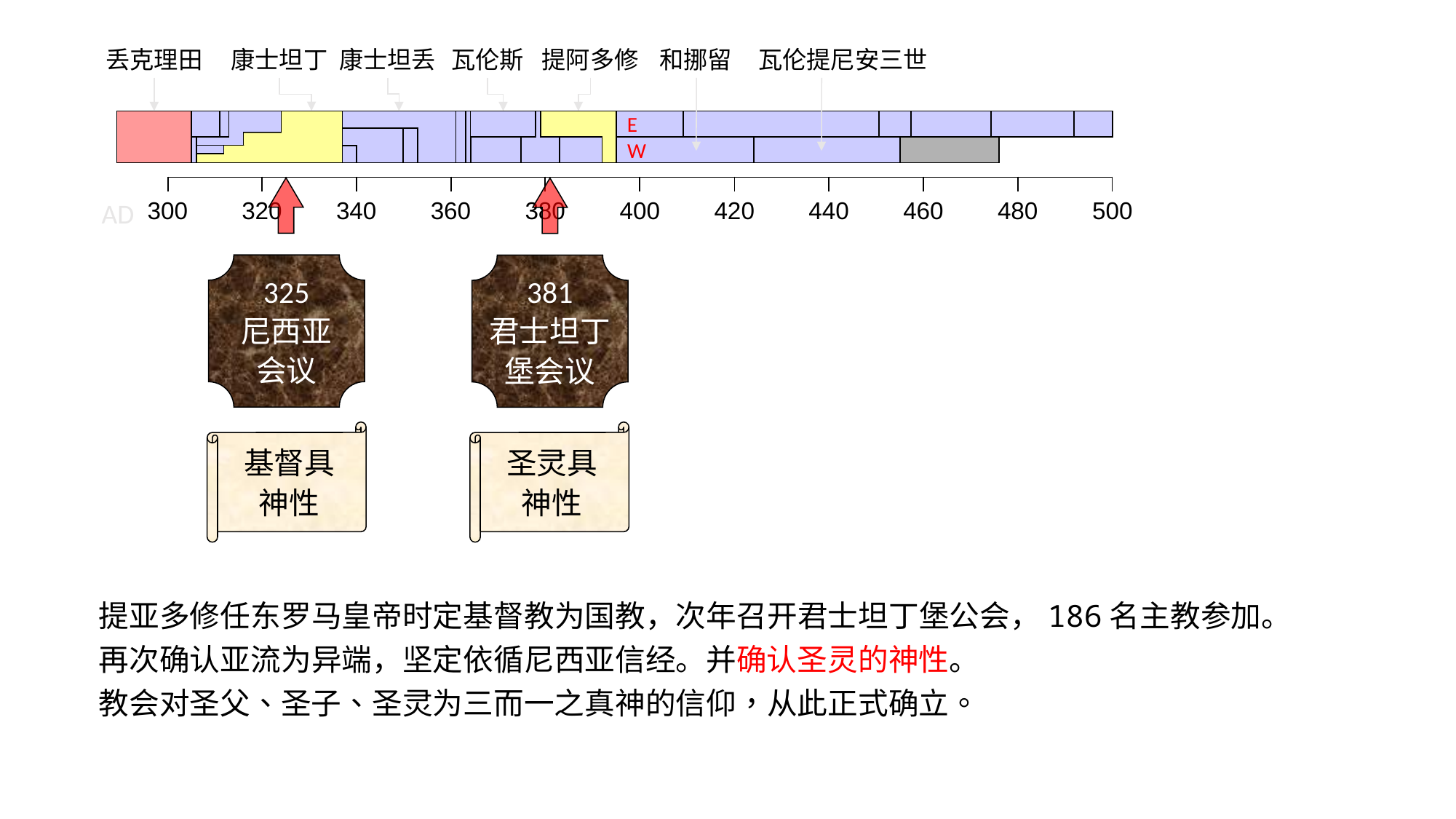

和挪留
丢克理田
康士坦丁
康士坦丢
瓦伦斯
提阿多修
瓦伦提尼安三世

E

W

|  |  |  |  |  |  |  |  |  |  |
| --- | --- | --- | --- | --- | --- | --- | --- | --- | --- |

AD
| 300 | 320 | 340 | 360 | 380 | 400 | 420 | 440 | 460 | 480 | 500 |
| --- | --- | --- | --- | --- | --- | --- | --- | --- | --- | --- |
325
尼西亚
会议
381
君士坦丁
堡会议
基督具
神性
圣灵具
神性
提亚多修任东罗马皇帝时定基督教为国教，次年召开君士坦丁堡公会，186名主教参加。
再次确认亚流为异端，坚定依循尼西亚信经。并确认圣灵的神性。
教会对圣父、圣子、圣灵为三而一之真神的信仰，从此正式确立。